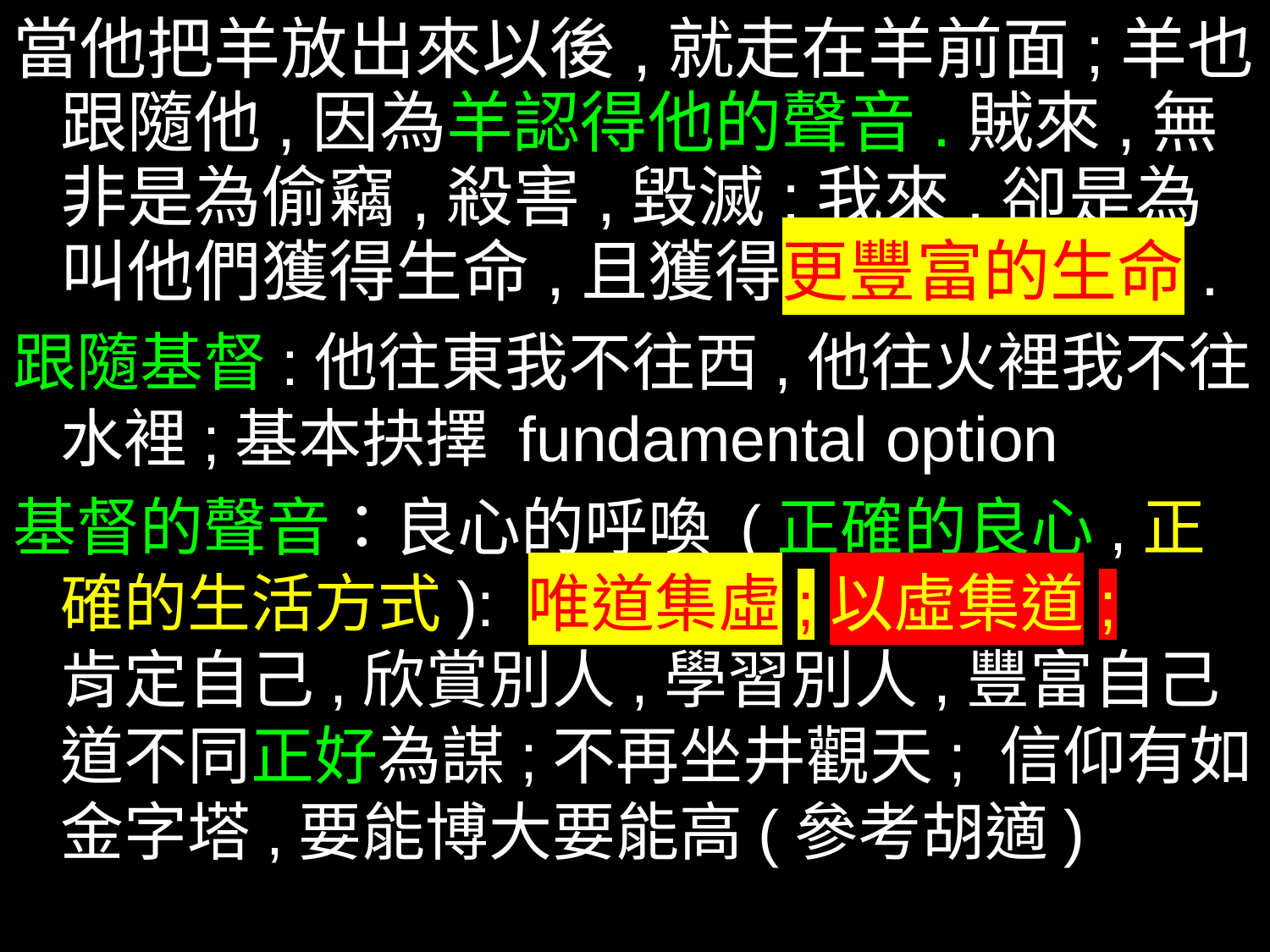

當他把羊放出來以後,就走在羊前面;羊也跟隨他,因為羊認得他的聲音.賊來,無非是為偷竊,殺害,毀滅;我來,卻是為叫他們獲得生命,且獲得更豐富的生命.
跟隨基督:他往東我不往西,他往火裡我不往水裡;基本抉擇 fundamental option
基督的聲音：良心的呼喚 (正確的良心,正確的生活方式): 唯道集虛;以虛集道;
肯定自己,欣賞別人,學習別人,豐富自己
道不同正好為謀;不再坐井觀天; 信仰有如金字塔,要能博大要能高(參考胡適)